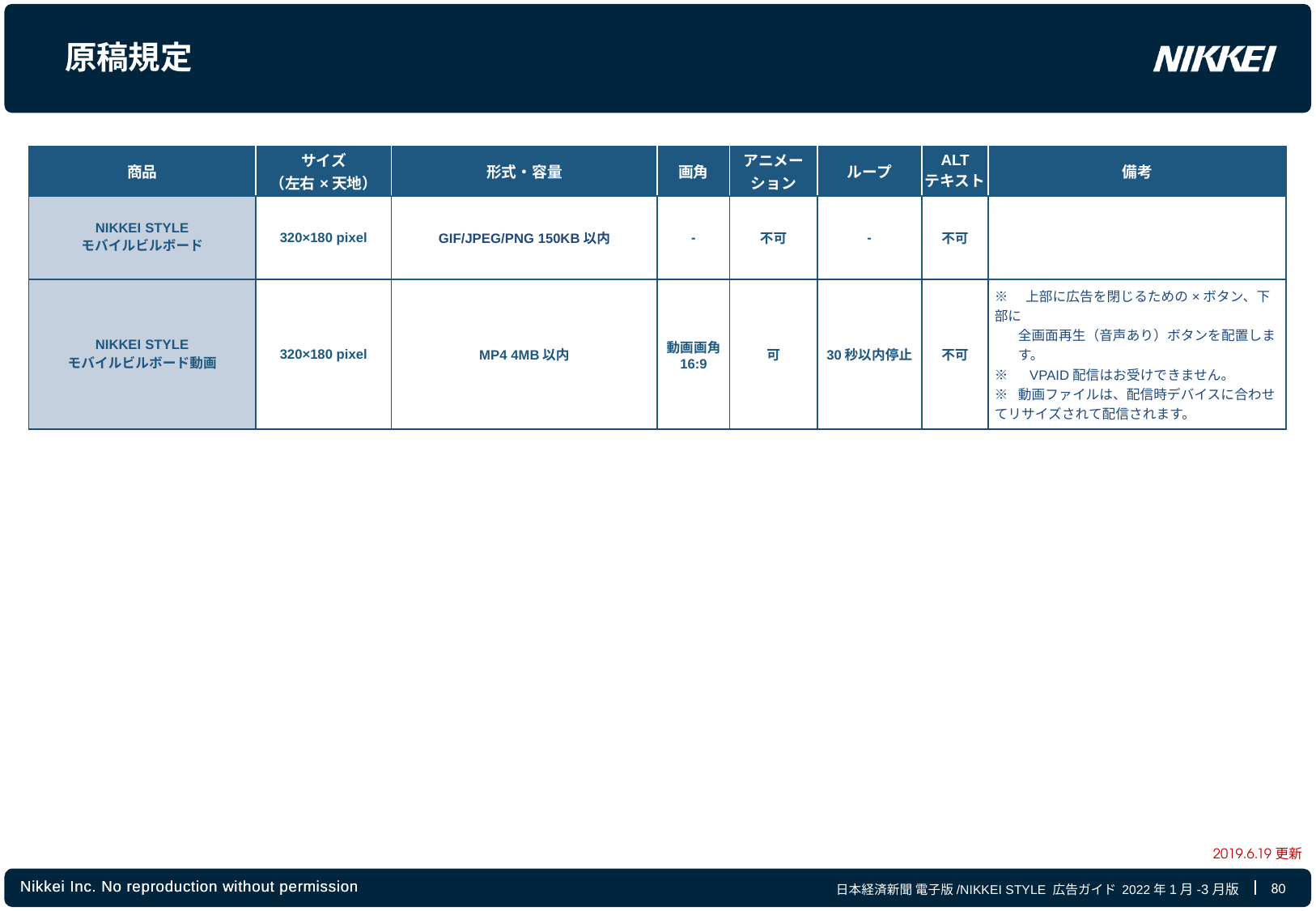

# 原稿規定
| 商品 | サイズ （左右×天地） | 形式・容量 | 画角 | アニメーション | ループ | ALT テキスト | 備考 |
| --- | --- | --- | --- | --- | --- | --- | --- |
| NIKKEI STYLE モバイルビルボード | 320×180 pixel | GIF/JPEG/PNG 150KB以内 | - | 不可 | - | 不可 |  |
| NIKKEI STYLE モバイルビルボード動画 | 320×180 pixel | MP4 4MB以内 | 動画画角 16:9 | 可 | 30秒以内停止 | 不可 | ※　上部に広告を閉じるための×ボタン、下部に 全画面再生（音声あり）ボタンを配置します。 ※　VPAID配信はお受けできません。 ※ 動画ファイルは、配信時デバイスに合わせてリサイズされて配信されます。 |
2019.6.19更新